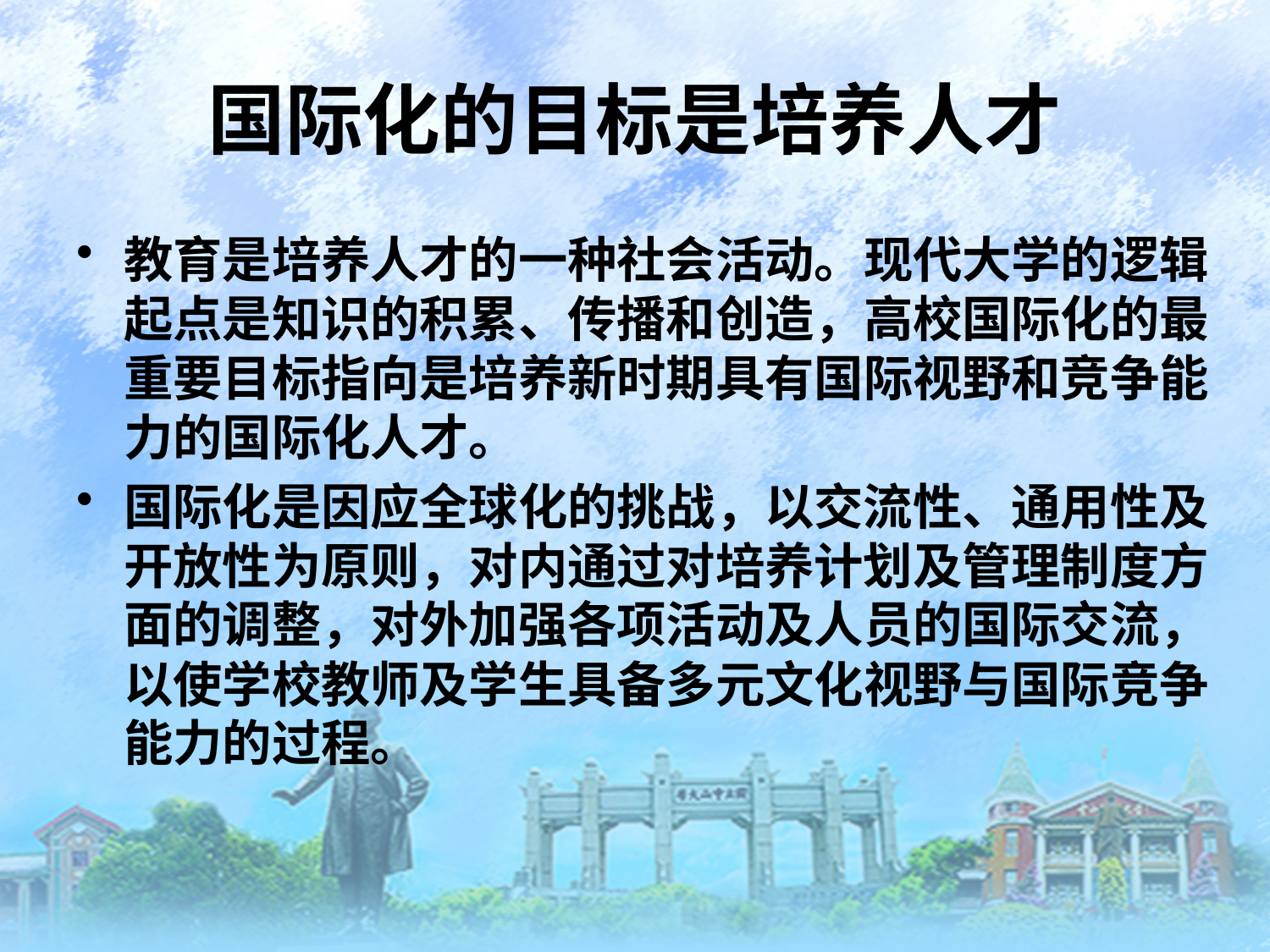

# 国际化的目标是培养人才
教育是培养人才的一种社会活动。现代大学的逻辑起点是知识的积累、传播和创造，高校国际化的最重要目标指向是培养新时期具有国际视野和竞争能力的国际化人才。
国际化是因应全球化的挑战，以交流性、通用性及开放性为原则，对内通过对培养计划及管理制度方面的调整，对外加强各项活动及人员的国际交流，以使学校教师及学生具备多元文化视野与国际竞争能力的过程。